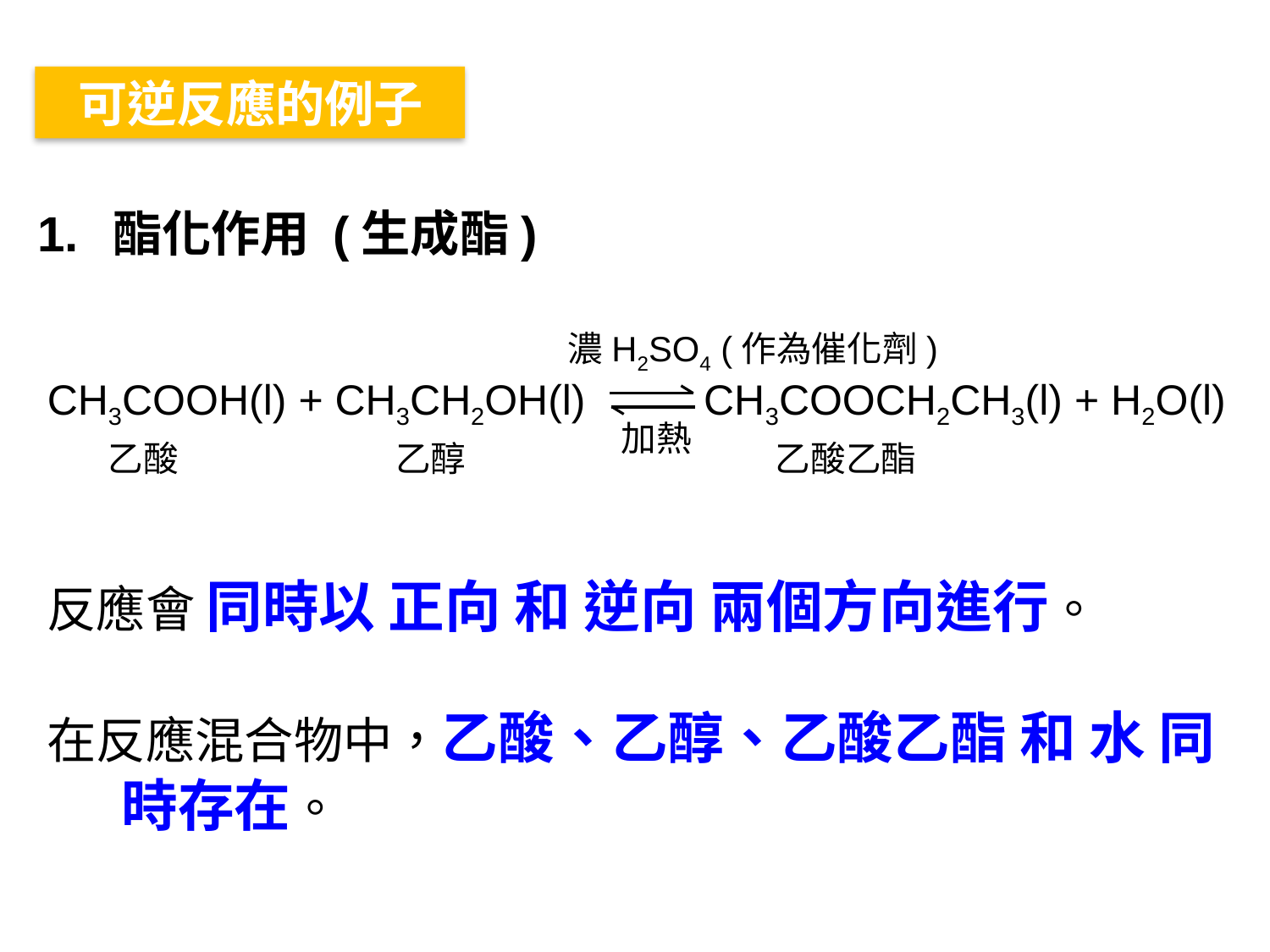

可逆反應的例子
1. 	酯化作用 (生成酯)
濃H2SO4 (作為催化劑)
CH3COOH(l) + CH3CH2OH(l)          CH3COOCH2CH3(l) + H2O(l)
加熱
乙酸
乙醇
乙酸乙酯
反應會 同時以 正向 和 逆向 兩個方向進行。
在反應混合物中，乙酸、乙醇、乙酸乙酯 和 水 同時存在。